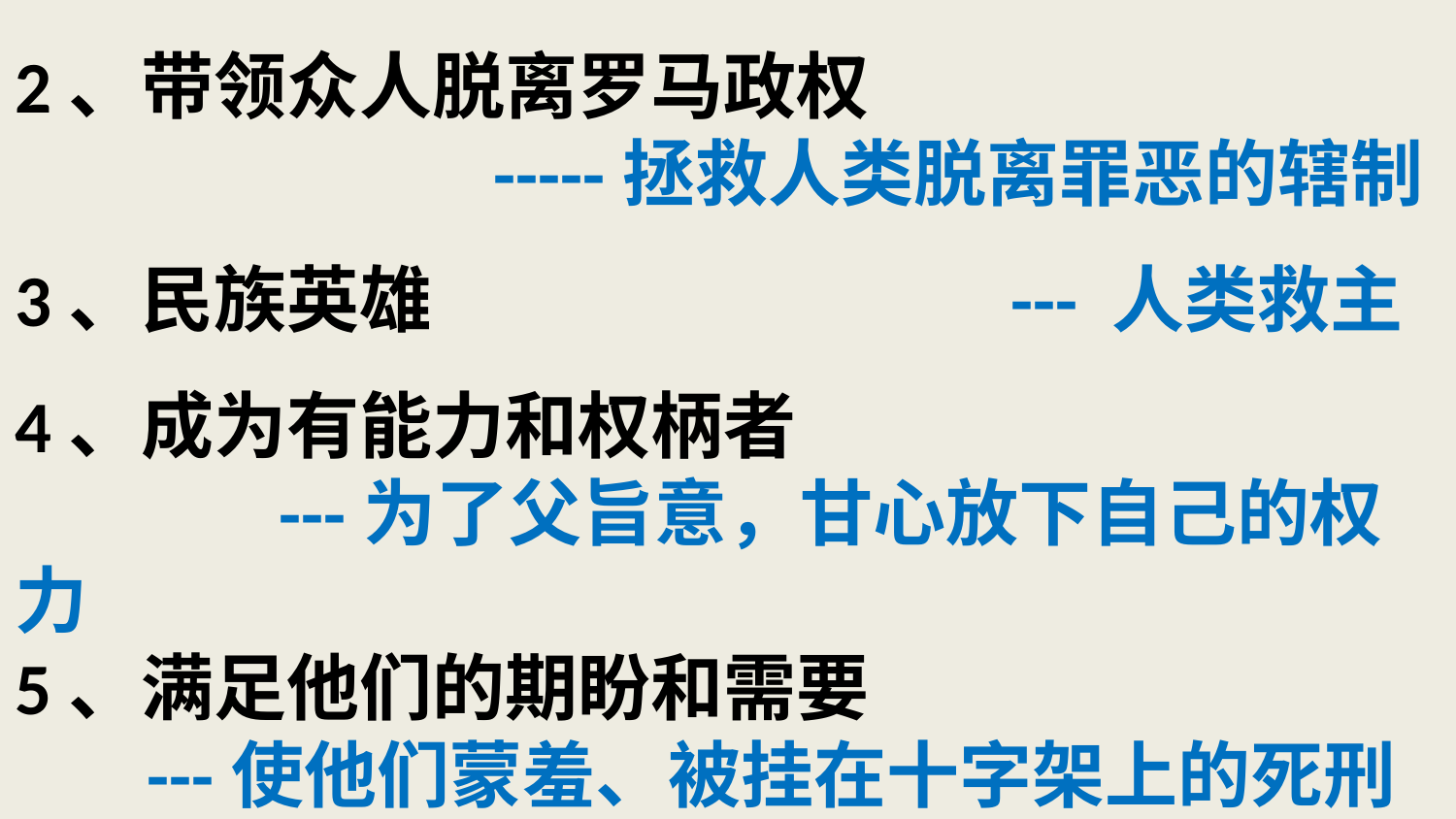

# 1、政治性的君王                    --- 赎罪的羔羊 2、带领众人脱离罗马政权 -----拯救人类脱离罪恶的辖制 3、民族英雄                                  --- 人类救主 4、成为有能力和权柄者 ---为了父旨意，甘心放下自己的权力 5、满足他们的期盼和需要 ---使他们蒙羞、被挂在十字架上的死刑犯